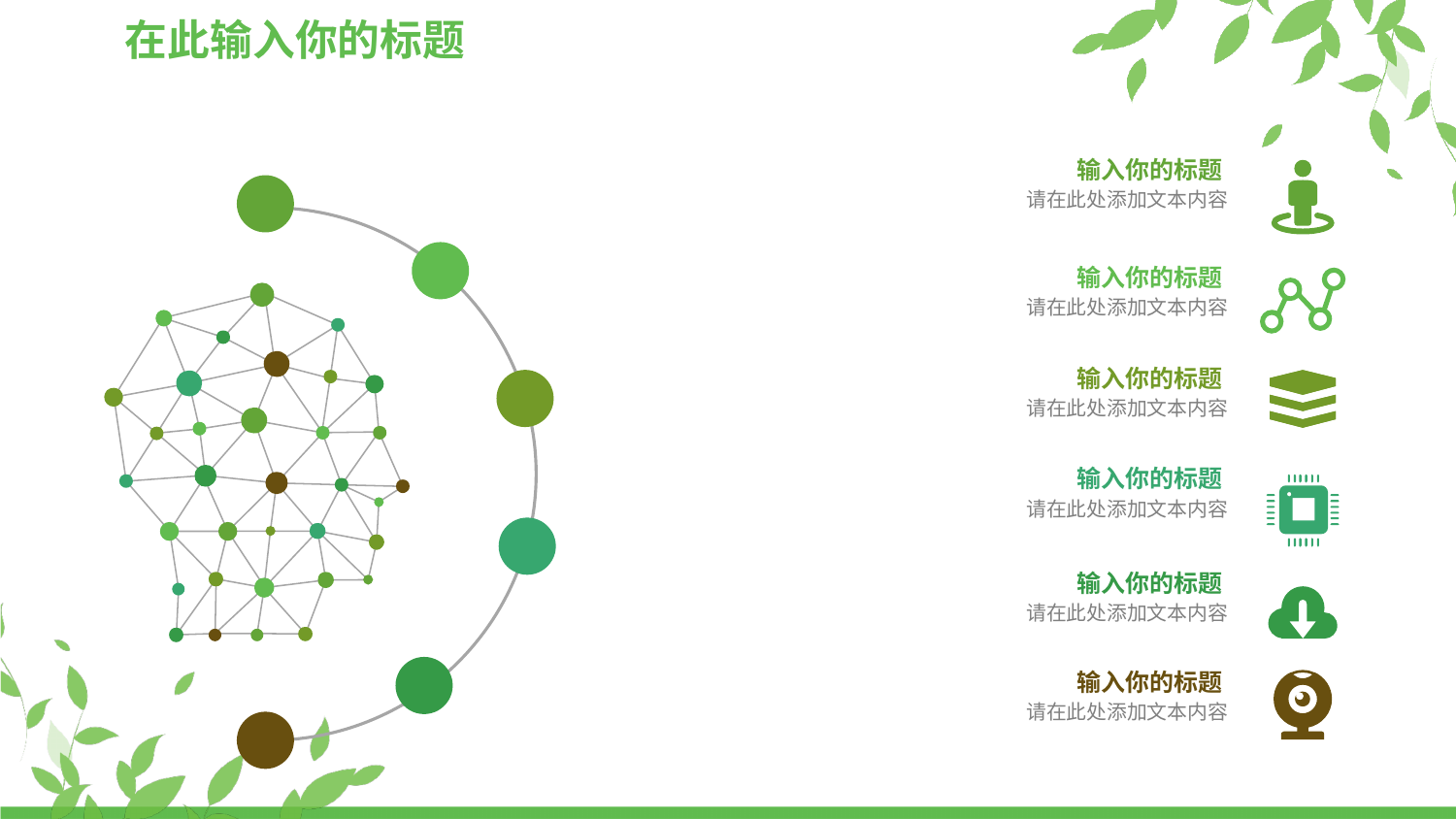

在此输入你的标题
输入你的标题

请在此处添加文本内容

输入你的标题

请在此处添加文本内容
输入你的标题

请在此处添加文本内容
输入你的标题

请在此处添加文本内容

输入你的标题

请在此处添加文本内容

输入你的标题

请在此处添加文本内容